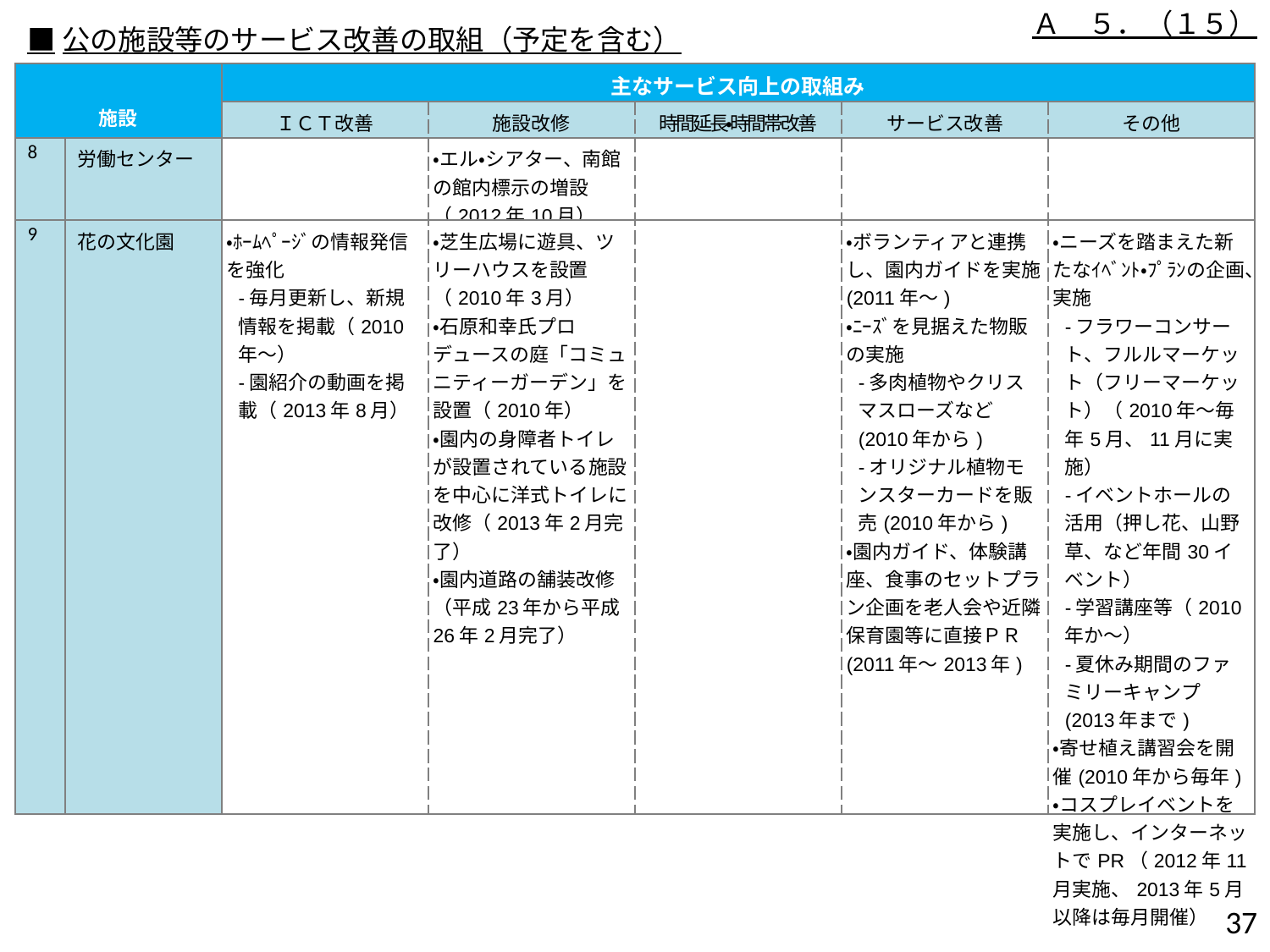

Ａ　５．（１５）
■公の施設等のサービス改善の取組（予定を含む）
| 施設 |  | 主なサービス向上の取組み |  |  |  |  |
| --- | --- | --- | --- | --- | --- | --- |
|  |  | ＩＣＴ改善 | 施設改修 | 時間延長・時間帯改善 | サービス改善 | その他 |
| 8 | 労働センター |  | ・エル・シアター、南館の館内標示の増設（2012年10月） |  |  |  |
| 9 | 花の文化園 | ・ﾎｰﾑﾍﾟｰｼﾞの情報発信を強化 -毎月更新し、新規情報を掲載（2010年～） -園紹介の動画を掲載（2013年8月） | ・芝生広場に遊具、ツリーハウスを設置（2010年3月） ・石原和幸氏プロデュースの庭「コミュニティーガーデン」を設置（2010年） ・園内の身障者トイレが設置されている施設を中心に洋式トイレに改修（2013年2月完了） ・園内道路の舗装改修（平成23年から平成26年2月完了） |  | ・ボランティアと連携し、園内ガイドを実施(2011年～) ・ﾆｰｽﾞを見据えた物販の実施 -多肉植物やクリスマスローズなど(2010年から) -オリジナル植物モンスターカードを販売(2010年から) ・園内ガイド、体験講座、食事のセットプラン企画を老人会や近隣保育園等に直接ＰＲ(2011年～2013年) | ・ニーズを踏まえた新たなｲﾍﾞﾝﾄ・ﾌﾟﾗﾝの企画、実施 -フラワーコンサート、フルルマーケット（フリーマーケット）（2010年～毎年5月、11月に実施） -イベントホールの活用（押し花、山野草、など年間30イベント） -学習講座等（2010年か～） -夏休み期間のファミリーキャンプ(2013年まで) ・寄せ植え講習会を開催(2010年から毎年) ・コスプレイベントを実施し、インターネットでPR（2012年11月実施、2013年5月以降は毎月開催） |
37